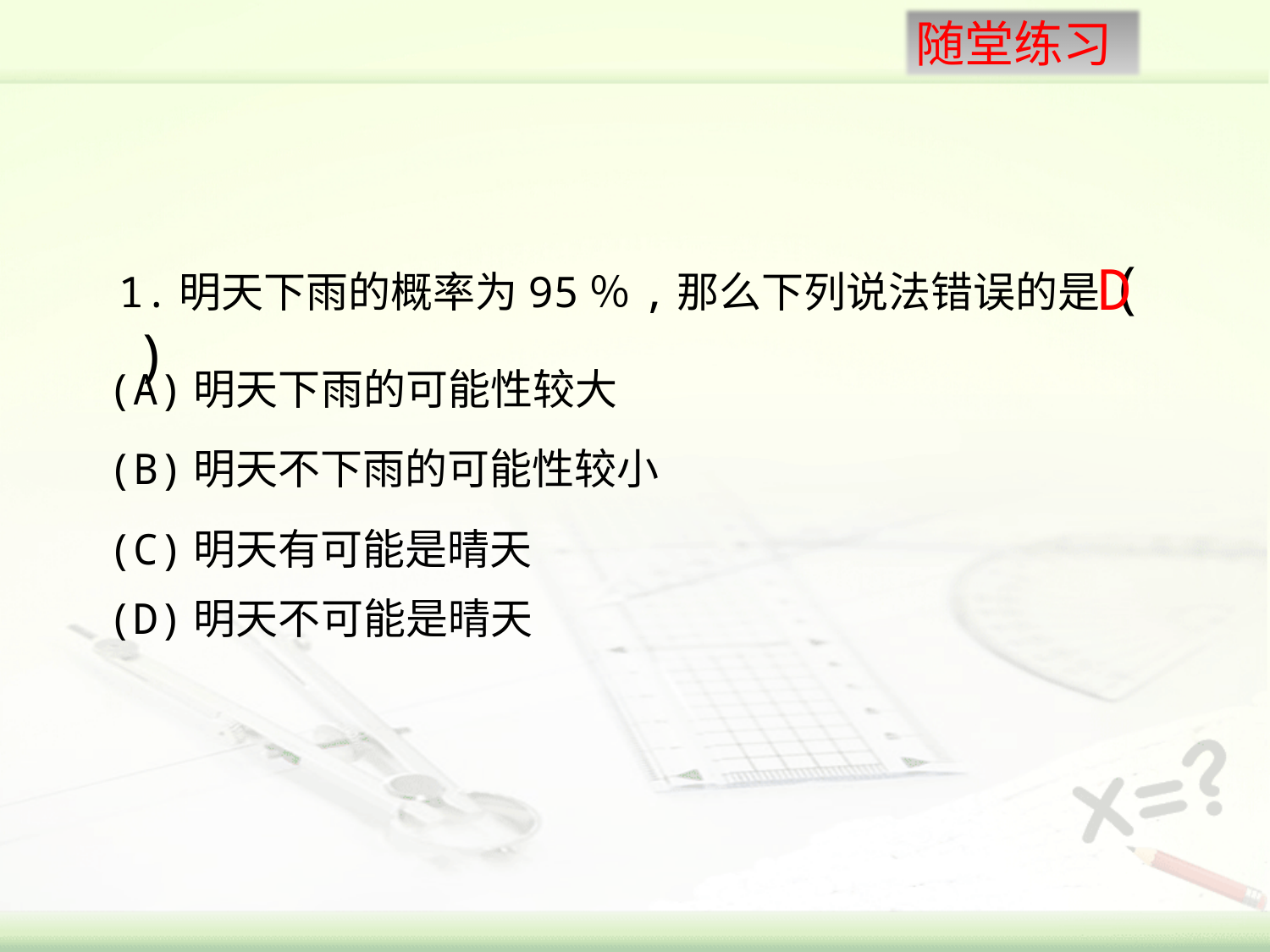

1.明天下雨的概率为95％,那么下列说法错误的是(    )
D
(A)明天下雨的可能性较大
(B)明天不下雨的可能性较小
(C)明天有可能是晴天
(D)明天不可能是晴天